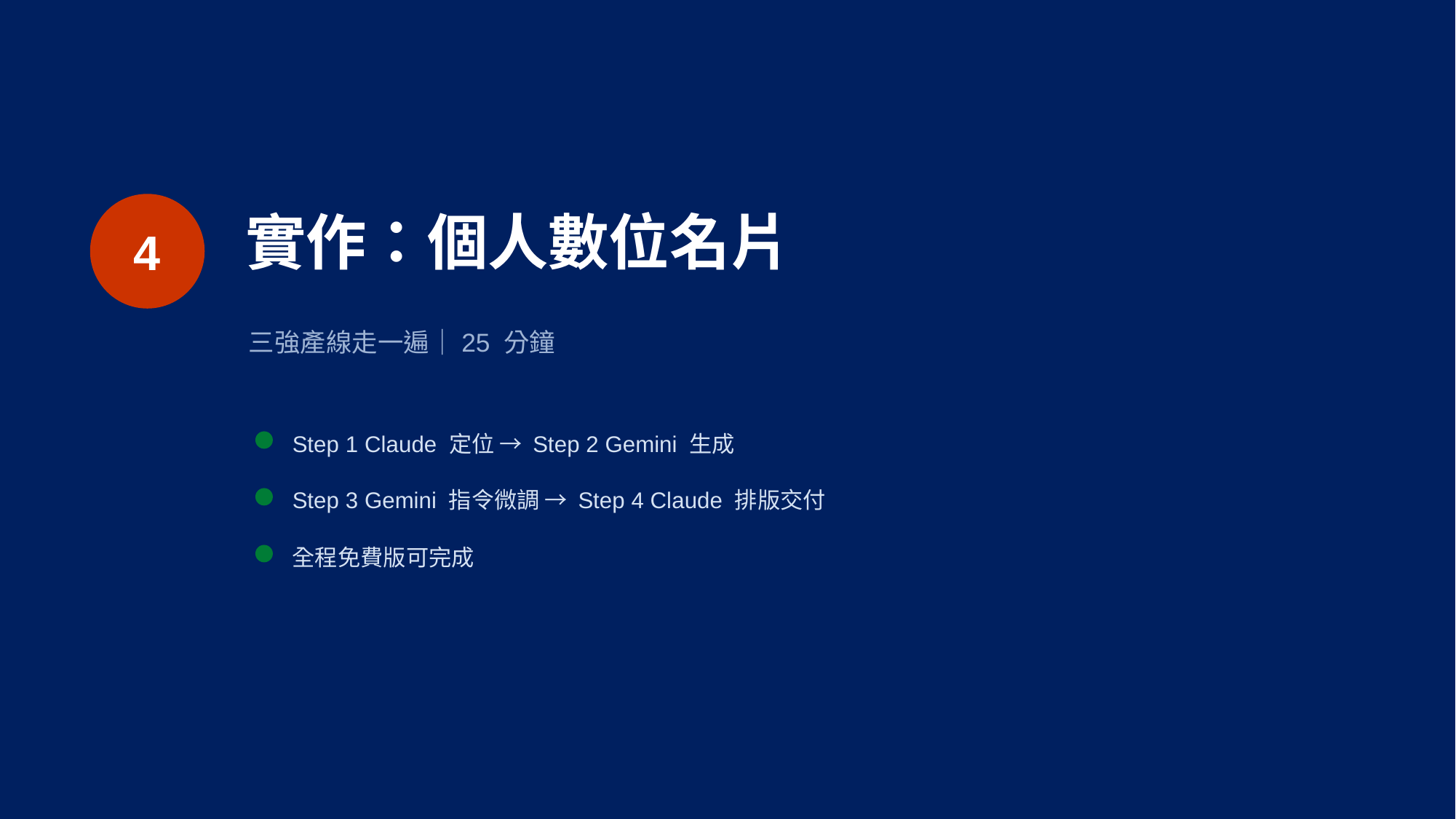

4
實作：個人數位名片
三強產線走一遍｜25 分鐘
Step 1 Claude 定位 → Step 2 Gemini 生成

Step 3 Gemini 指令微調 → Step 4 Claude 排版交付

全程免費版可完成